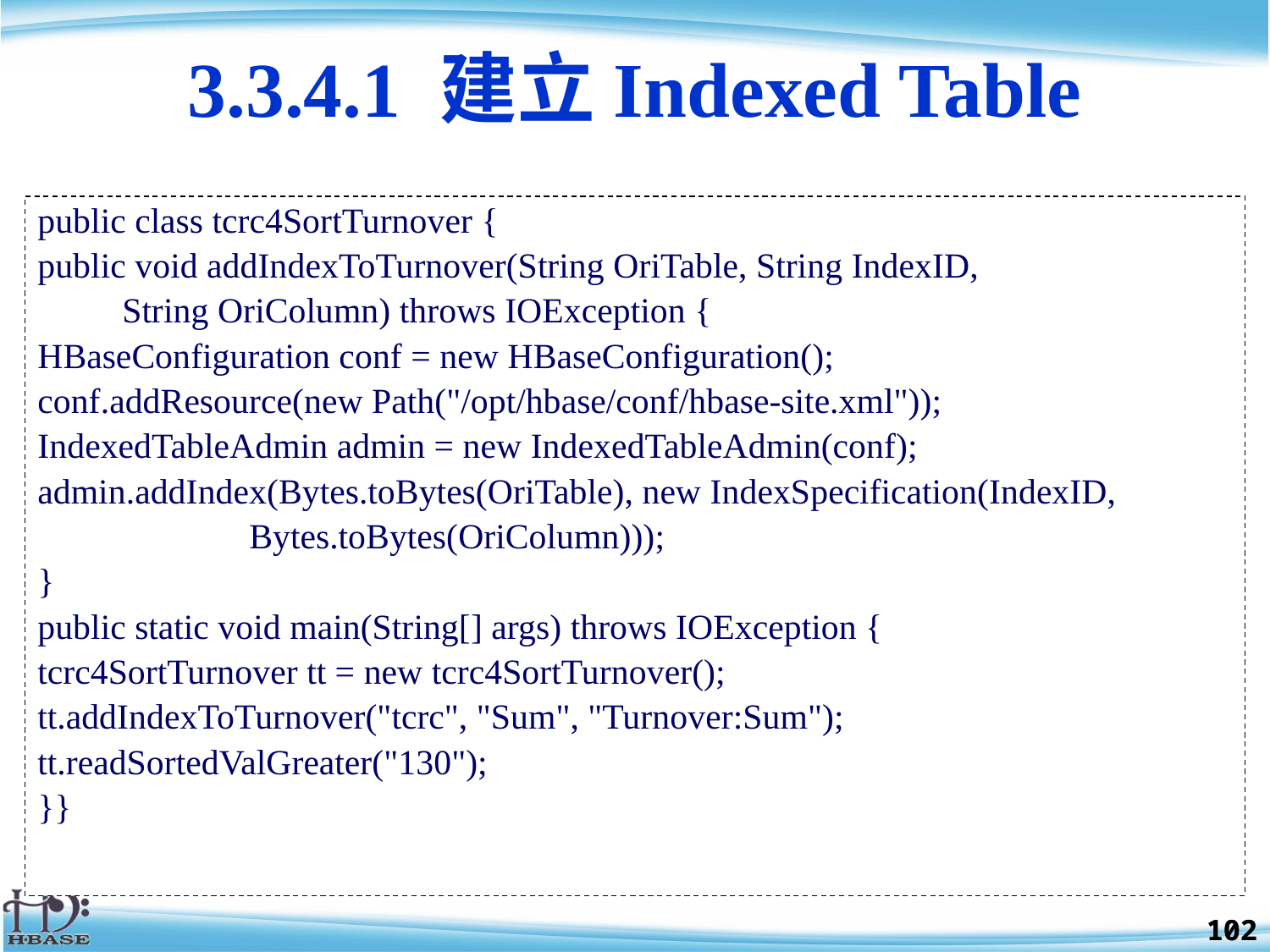

3.3.4.1 建立Indexed Table
public class tcrc4SortTurnover {
public void addIndexToTurnover(String OriTable, String IndexID,
	String OriColumn) throws IOException {
HBaseConfiguration conf = new HBaseConfiguration();
conf.addResource(new Path("/opt/hbase/conf/hbase-site.xml"));
IndexedTableAdmin admin = new IndexedTableAdmin(conf);
admin.addIndex(Bytes.toBytes(OriTable), new IndexSpecification(IndexID,
		Bytes.toBytes(OriColumn)));
}
public static void main(String[] args) throws IOException {
tcrc4SortTurnover tt = new tcrc4SortTurnover();
tt.addIndexToTurnover("tcrc", "Sum", "Turnover:Sum");
tt.readSortedValGreater("130");
}}
102
102